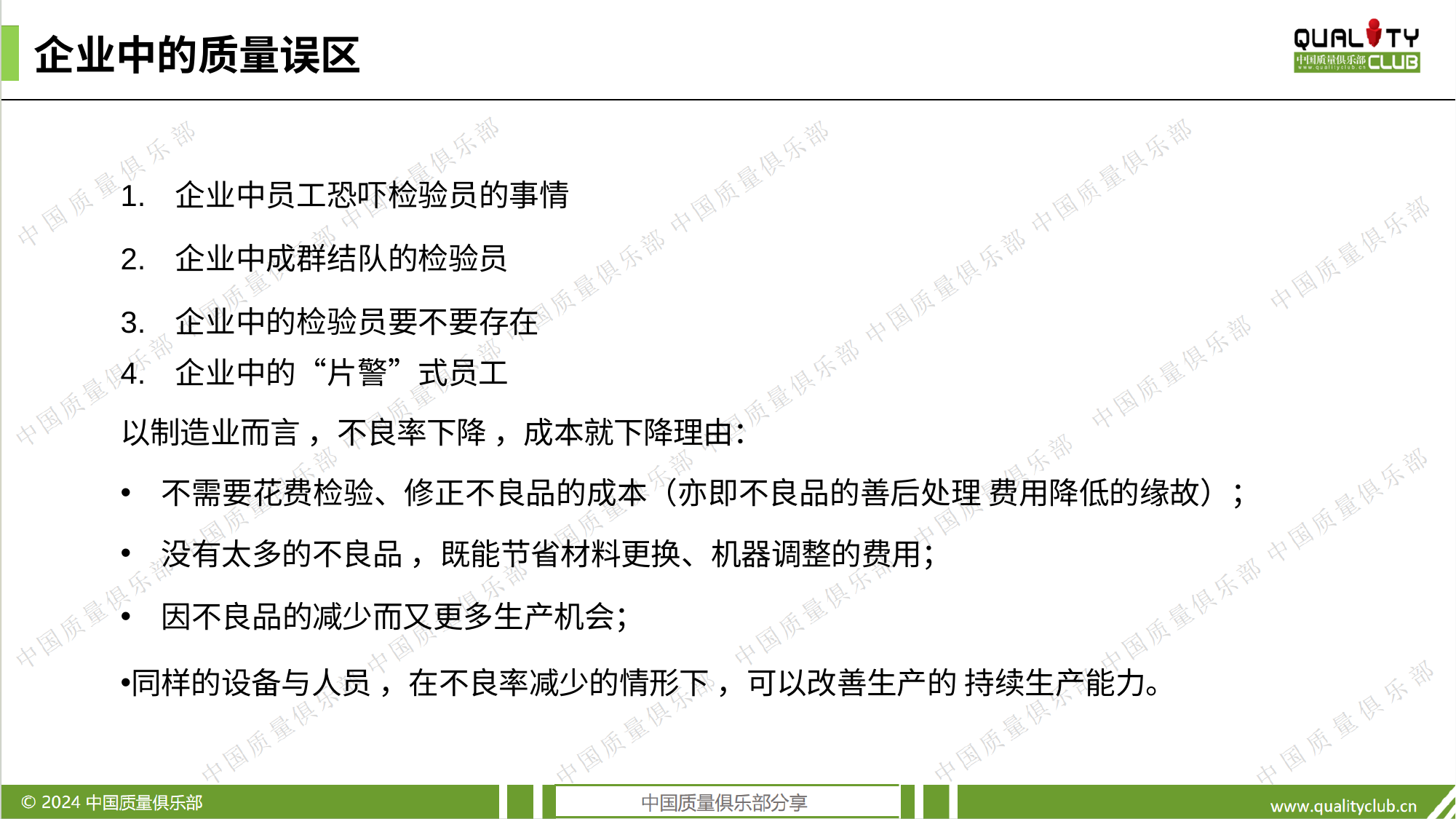

企业中的质量误区

企业中员工恐吓检验员的事情
企业中成群结队的检验员
企业中的检验员要不要存在
企业中的“片警”式员工
以制造业而言 ，不良率下降 ，成本就下降理由：
不需要花费检验、修正不良品的成本（亦即不良品的善后处理 费用降低的缘故）；
没有太多的不良品 ，既能节省材料更换、机器调整的费用；
因不良品的减少而又更多生产机会；

同样的设备与人员 ，在不良率减少的情形下 ，可以改善生产的 持续生产能力。